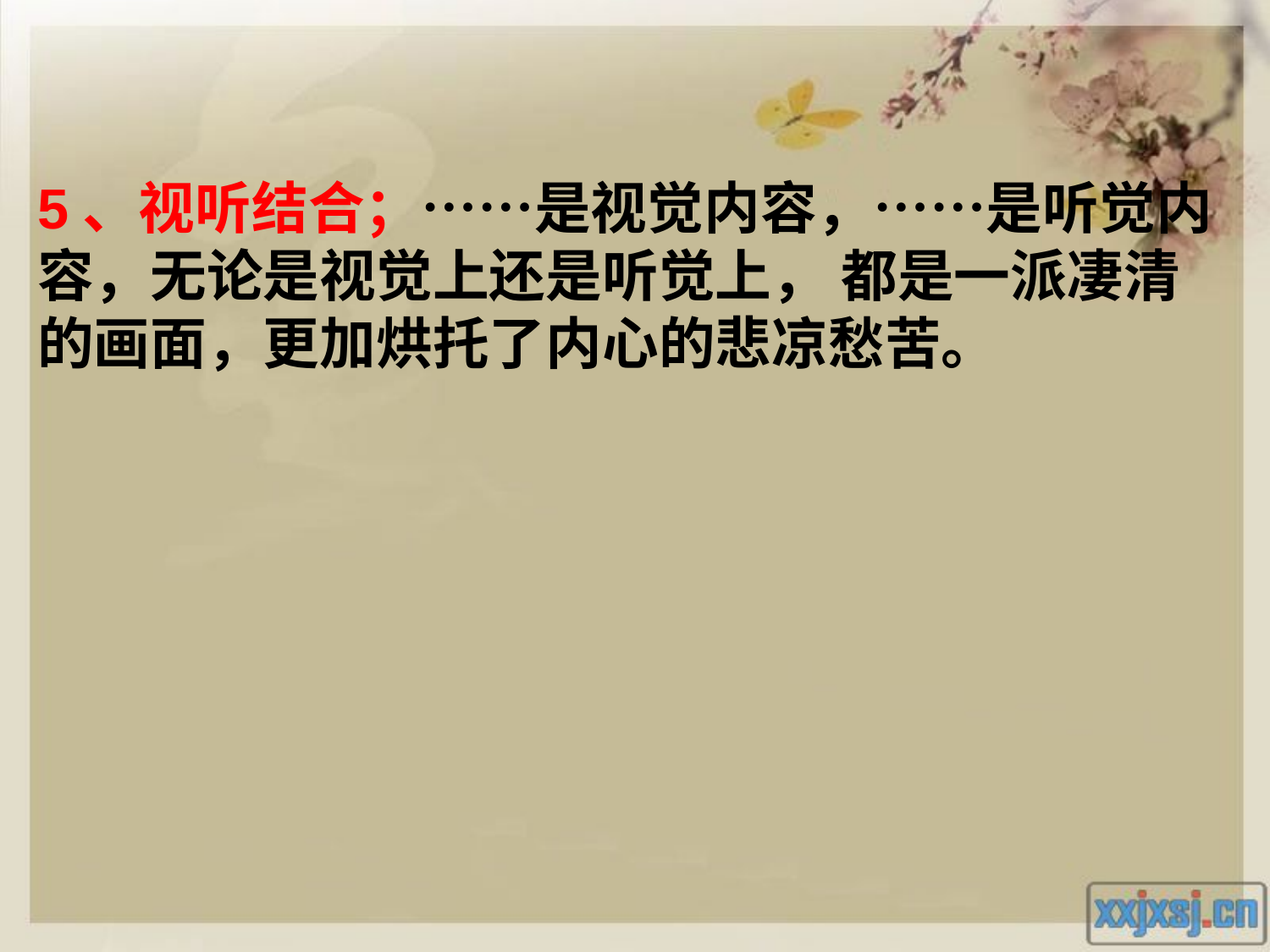

5、视听结合；……是视觉内容，……是听觉内容，无论是视觉上还是听觉上， 都是一派凄清的画面，更加烘托了内心的悲凉愁苦。